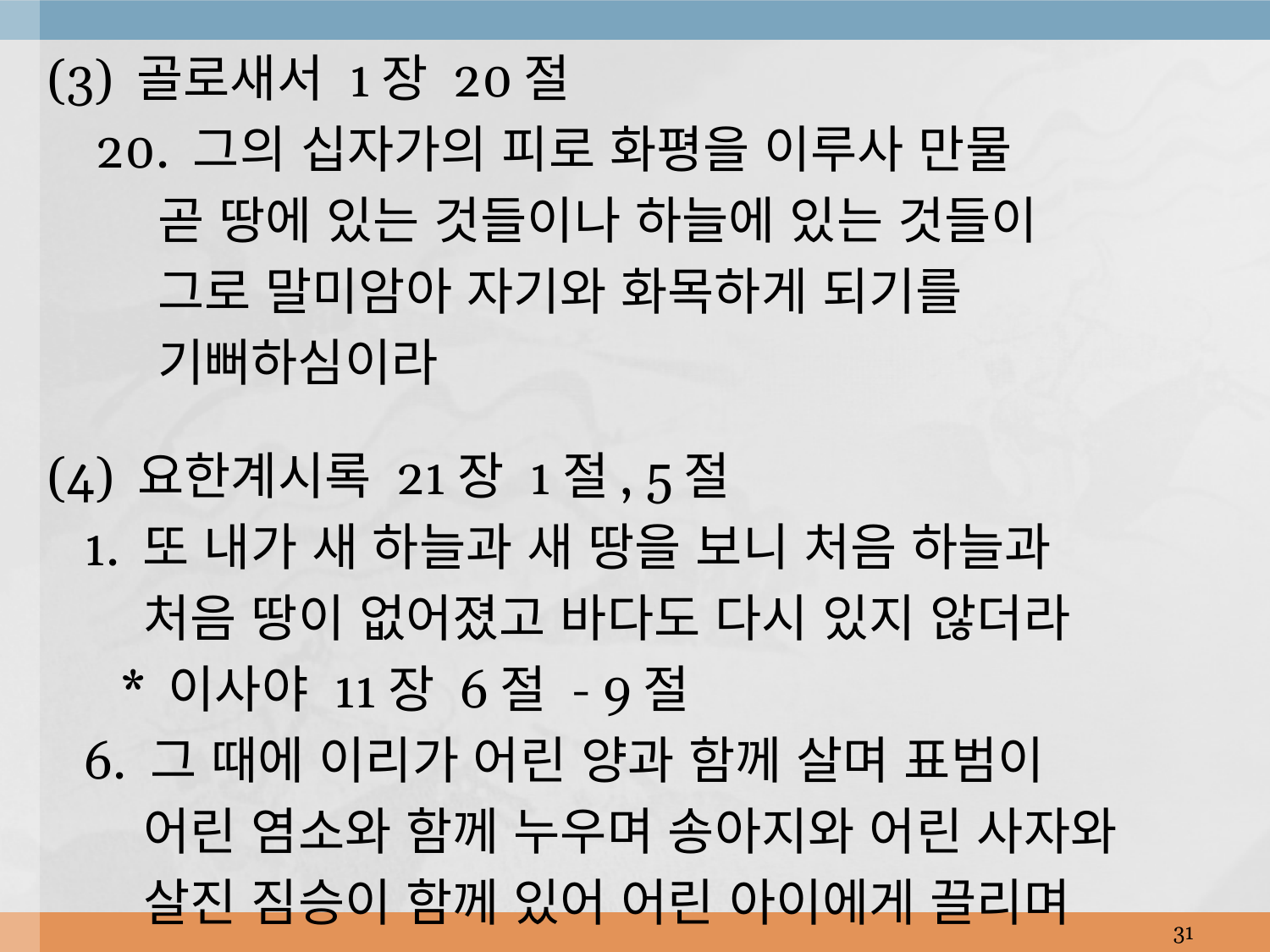

(3) 골로새서 1장 20절
    20. 그의 십자가의 피로 화평을 이루사 만물
       곧 땅에 있는 것들이나 하늘에 있는 것들이
       그로 말미암아 자기와 화목하게 되기를
       기뻐하심이라

(4) 요한계시록 21장 1절, 5절
   1. 또 내가 새 하늘과 새 땅을 보니 처음 하늘과
      처음 땅이 없어졌고 바다도 다시 있지 않더라
      * 이사야 11장 6절 - 9절
   6. 그 때에 이리가 어린 양과 함께 살며 표범이
      어린 염소와 함께 누우며 송아지와 어린 사자와
      살진 짐승이 함께 있어 어린 아이에게 끌리며
31